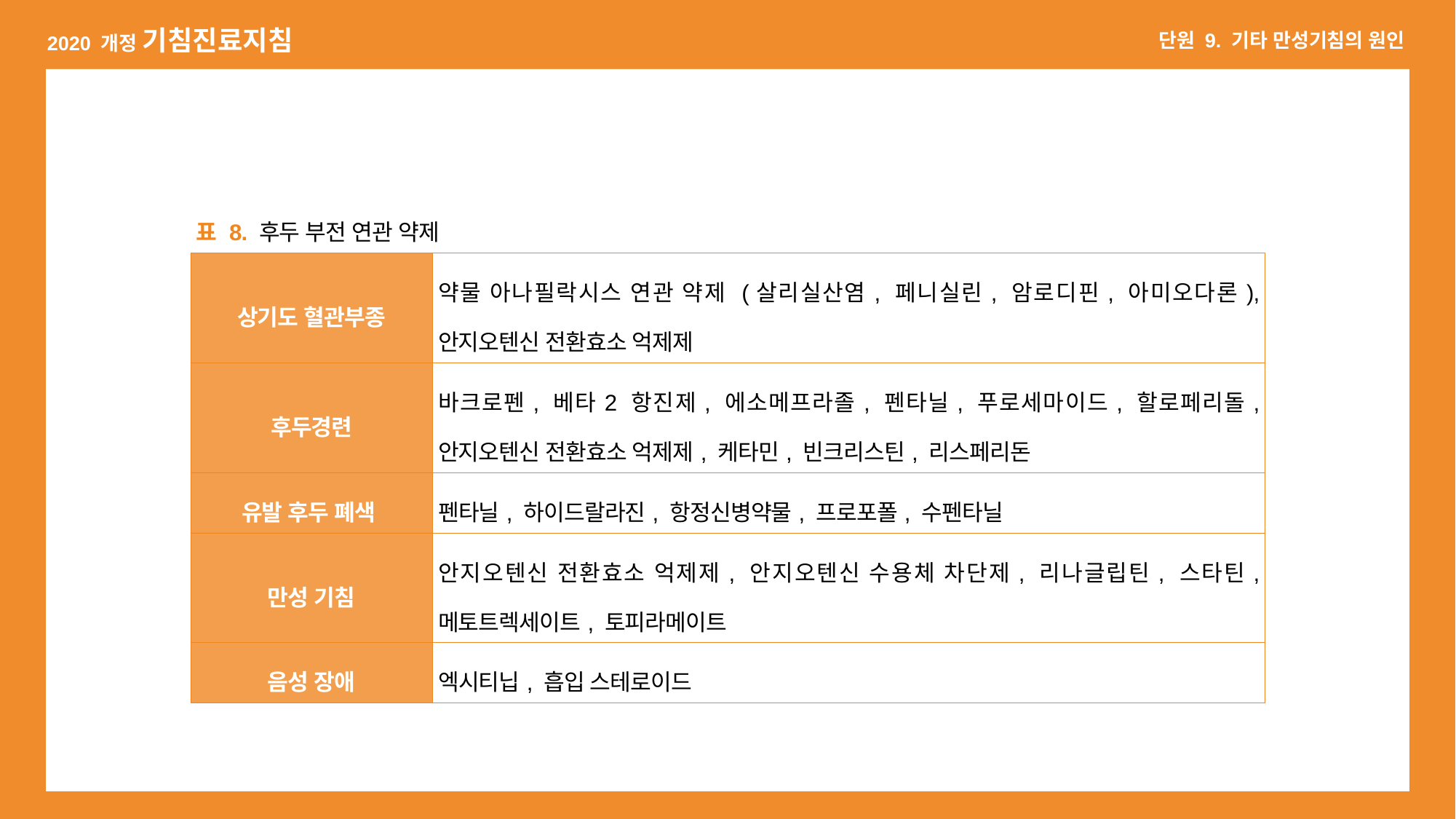

| 표 8. 후두 부전 연관 약제 |  |
| --- | --- |
| 상기도 혈관부종 | 약물 아나필락시스 연관 약제 (살리실산염, 페니실린, 암로디핀, 아미오다론), 안지오텐신 전환효소 억제제 |
| 후두경련 | 바크로펜, 베타2 항진제, 에소메프라졸, 펜타닐, 푸로세마이드, 할로페리돌, 안지오텐신 전환효소 억제제, 케타민, 빈크리스틴, 리스페리돈 |
| 유발 후두 폐색 | 펜타닐, 하이드랄라진, 항정신병약물, 프로포폴, 수펜타닐 |
| 만성 기침 | 안지오텐신 전환효소 억제제, 안지오텐신 수용체 차단제, 리나글립틴, 스타틴, 메토트렉세이트, 토피라메이트 |
| 음성 장애 | 엑시티닙, 흡입 스테로이드 |